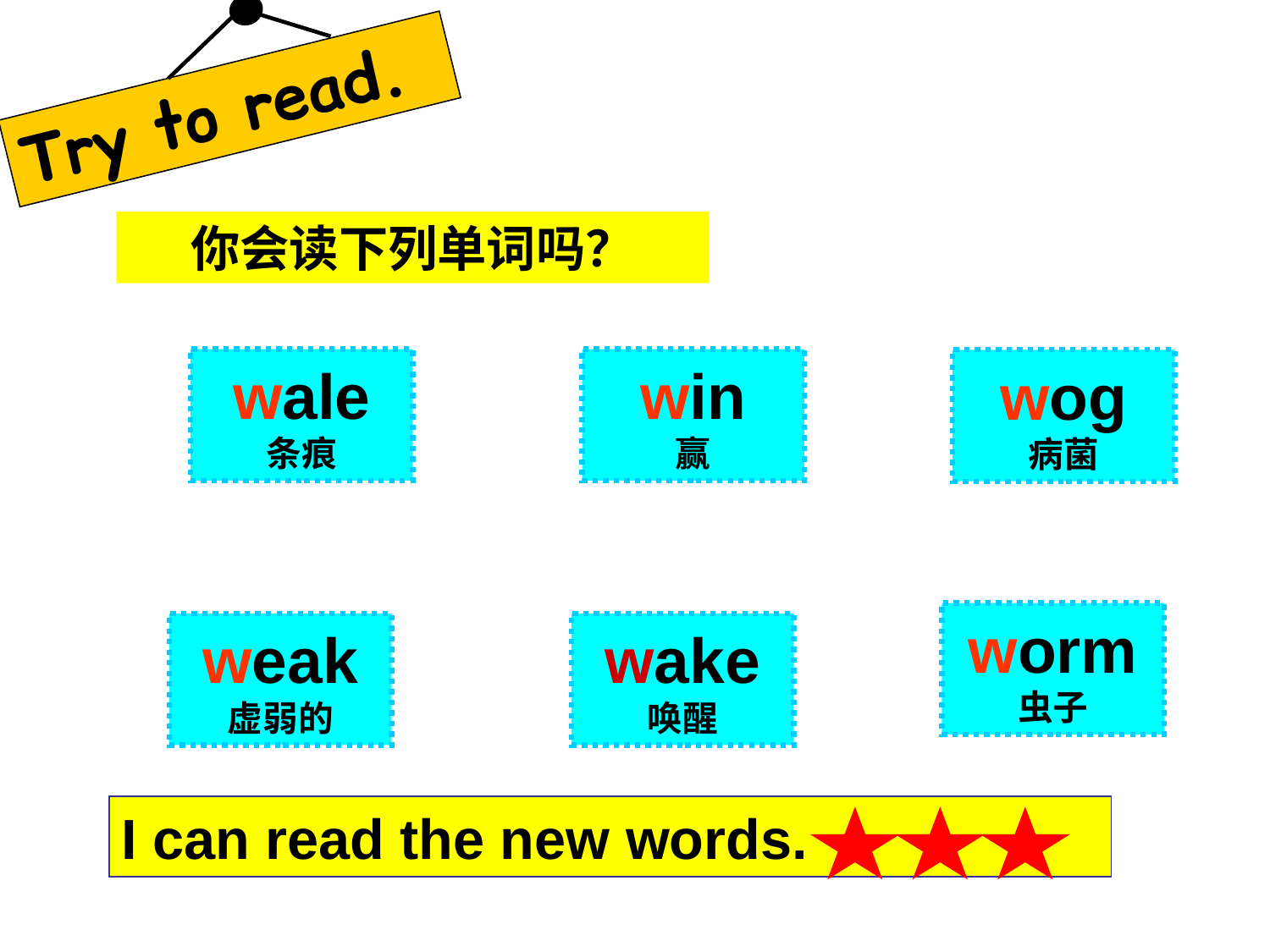

Try to read.
你会读下列单词吗？
wale
条痕
win
赢
wog
病菌
worm
虫子
weak
虚弱的
wake
唤醒
I can read the new words.